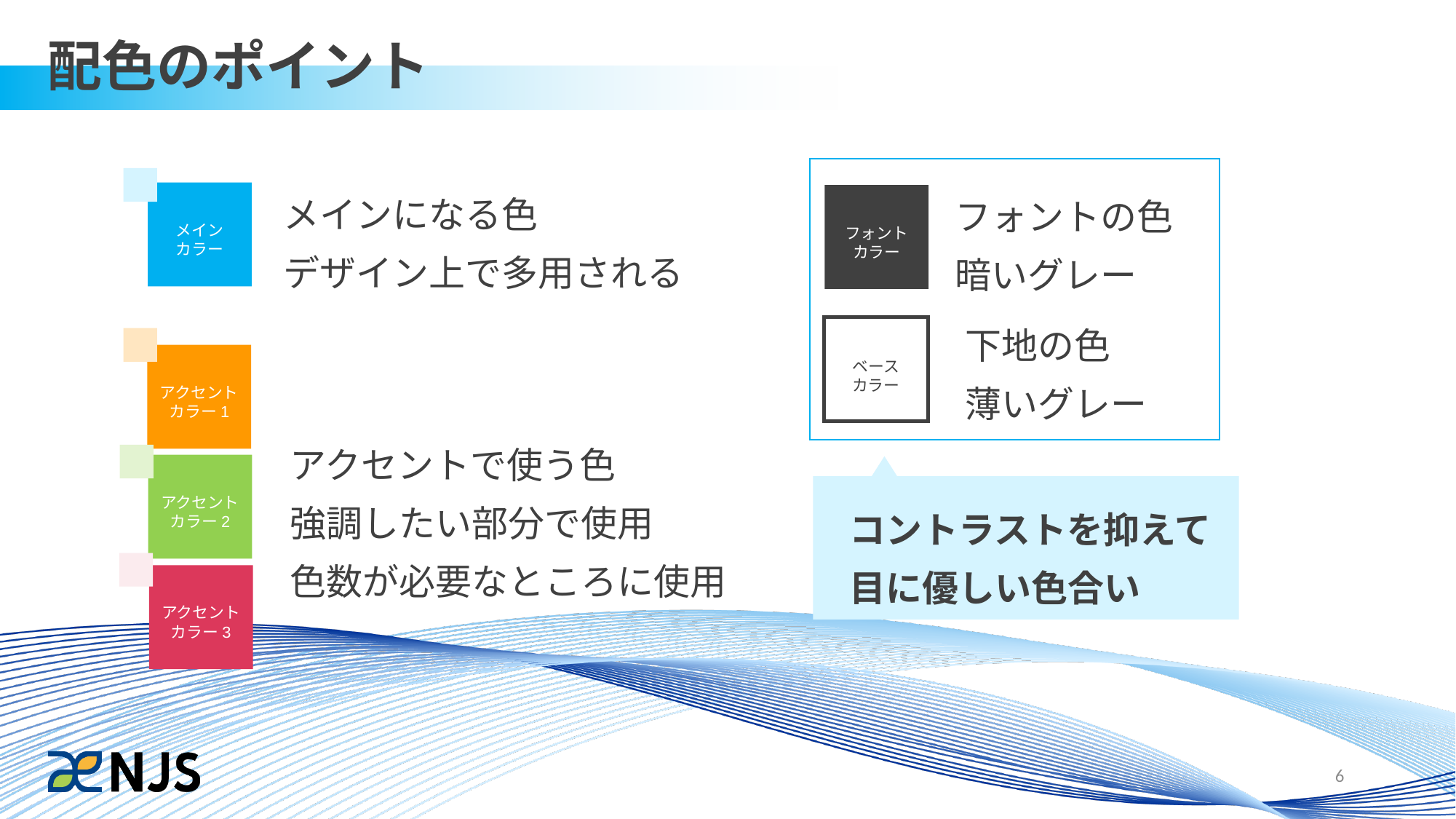

配色のポイント

メインになる色
デザイン上で多用される
フォントの色
暗いグレー

メイン
カラー

フォント
カラー
下地の色
薄いグレー

ベース
カラー

アクセント
カラー1
アクセントで使う色
強調したい部分で使用
色数が必要なところに使用

アクセント
カラー2

コントラストを抑えて
目に優しい色合い

アクセント
カラー3
6